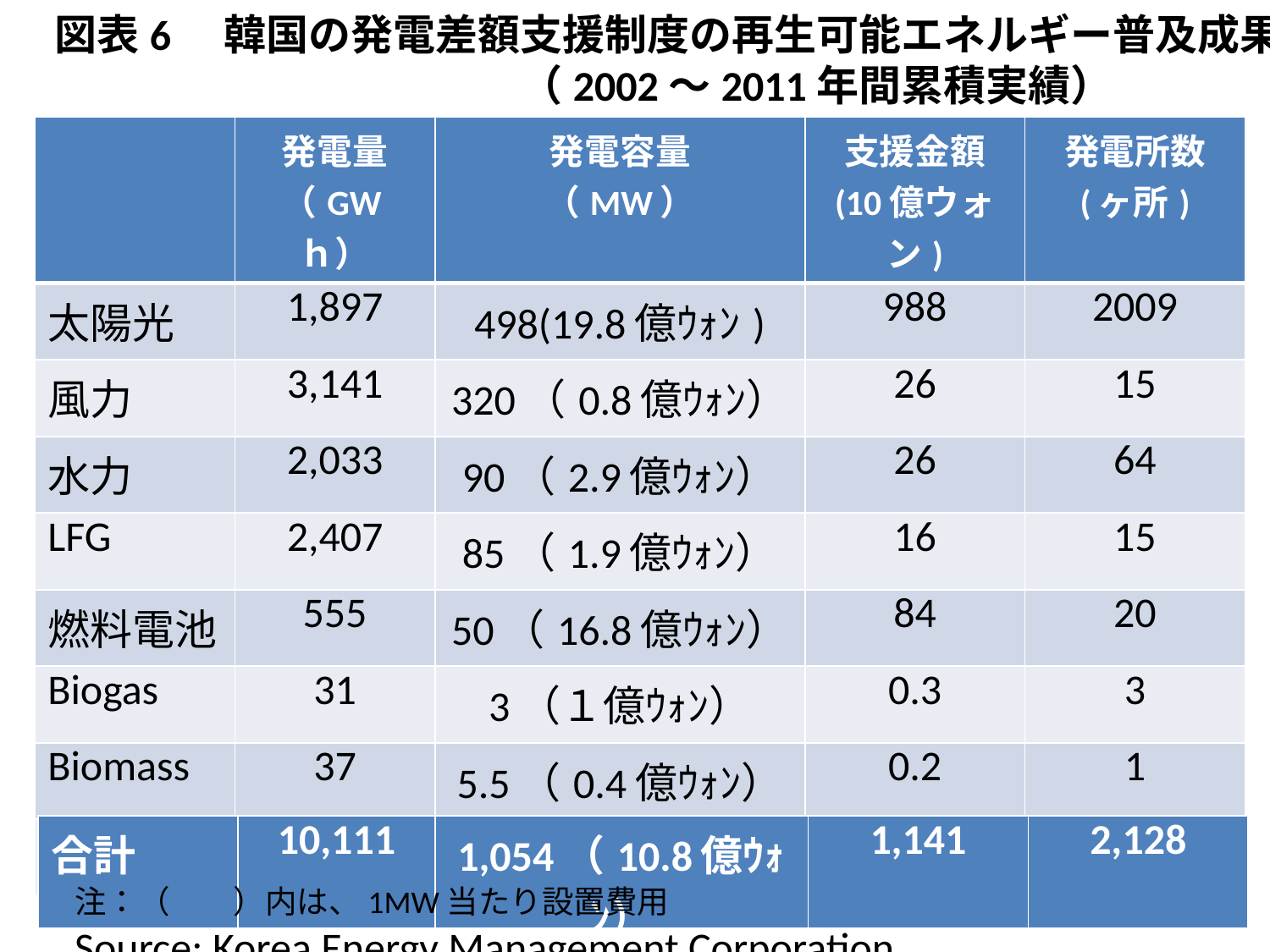

図表6　韓国の発電差額支援制度の再生可能エネルギー普及成果
　　　　　　　　　　　（2002～2011年間累積実績）
|  | 発電量 （GWｈ） | 発電容量 （MW） | 支援金額 (10億ウォン) | 発電所数 (ヶ所) |
| --- | --- | --- | --- | --- |
| 太陽光 | 1,897 | 498(19.8億ｳｫﾝ) | 988 | 2009 |
| 風力 | 3,141 | 320（0.8億ｳｫﾝ） | 26 | 15 |
| 水力 | 2,033 | 90（2.9億ｳｫﾝ） | 26 | 64 |
| LFG | 2,407 | 85（1.9億ｳｫﾝ） | 16 | 15 |
| 燃料電池 | 555 | 50（16.8億ｳｫﾝ） | 84 | 20 |
| Biogas | 31 | 3（１億ｳｫﾝ） | 0.3 | 3 |
| Biomass | 37 | 5.5（0.4億ｳｫﾝ） | 0.2 | 1 |
| 廃棄物 | 10 | 2（0.25億ｳｫﾝ） | 0.05 | 1 |
| 合計 | 10,111 | 1,054（10.8億ｳｫﾝ） | 1,141 | 2,128 |
| --- | --- | --- | --- | --- |
注：（　　）内は、1MW当たり設置費用
Source: Korea Energy Management Corporation